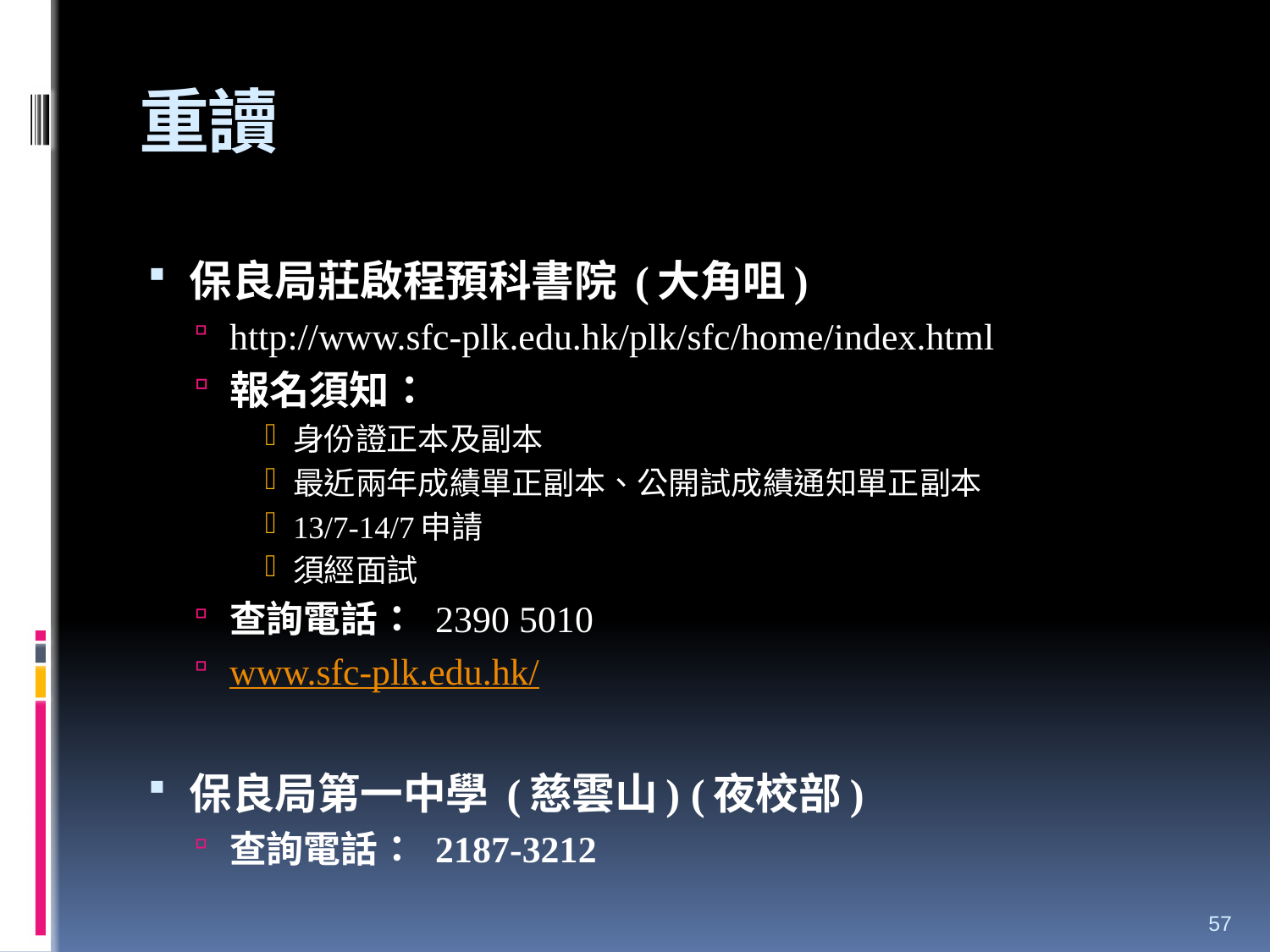

# 重讀
保良局莊啟程預科書院 (大角咀)
http://www.sfc-plk.edu.hk/plk/sfc/home/index.html
報名須知：
身份證正本及副本
最近兩年成績單正副本、公開試成績通知單正副本
13/7-14/7申請
須經面試
查詢電話：	2390 5010
www.sfc-plk.edu.hk/

保良局第一中學 (慈雲山) (夜校部)
查詢電話：	2187-3212
57